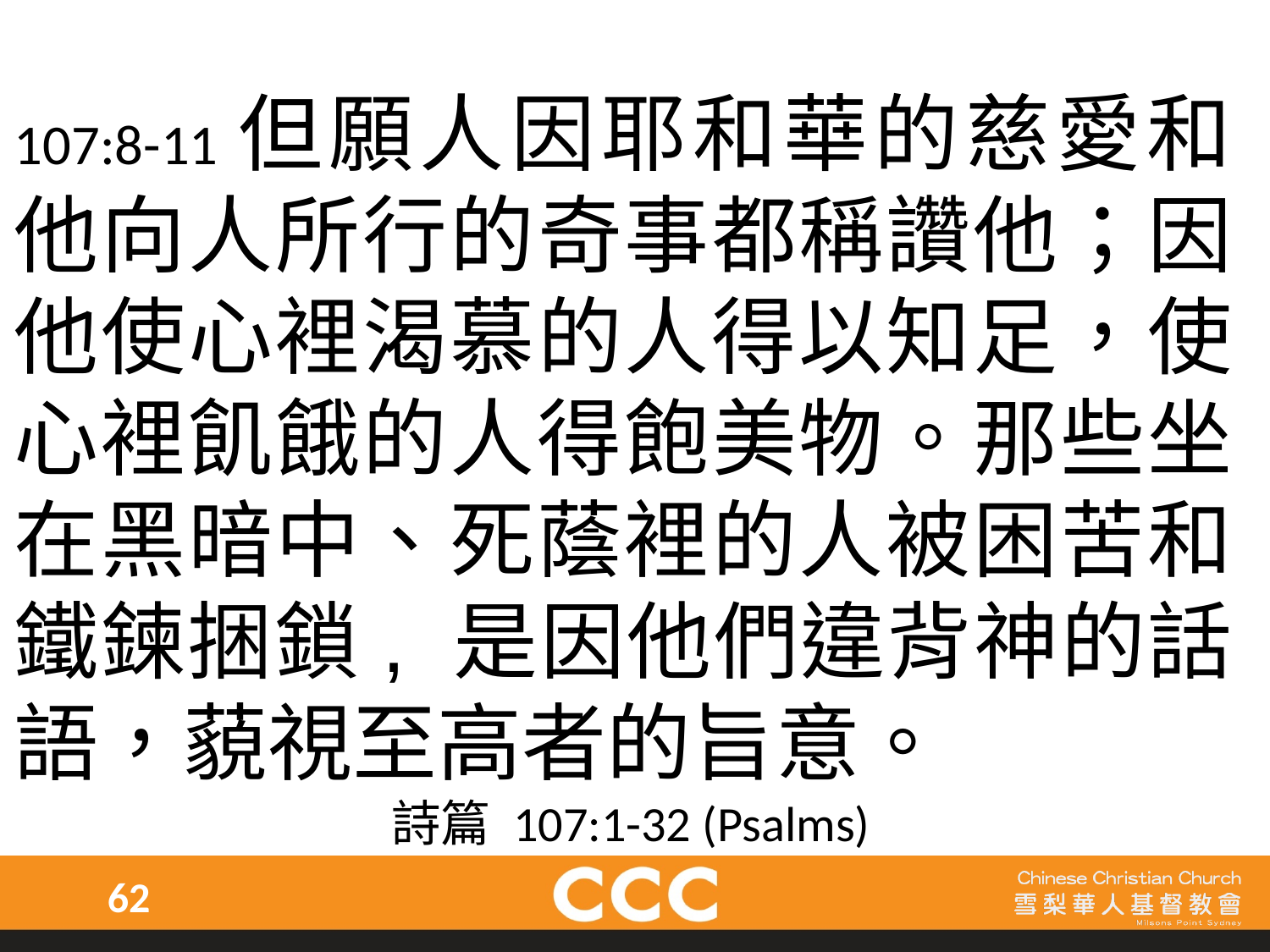

107:8-11但願人因耶和華的慈愛和他向人所行的奇事都稱讚他；因他使心裡渴慕的人得以知足，使心裡飢餓的人得飽美物。那些坐在黑暗中、死蔭裡的人被困苦和鐵鍊捆鎖, 是因他們違背神的話語，藐視至高者的旨意。
詩篇 107:1-32 (Psalms)
62